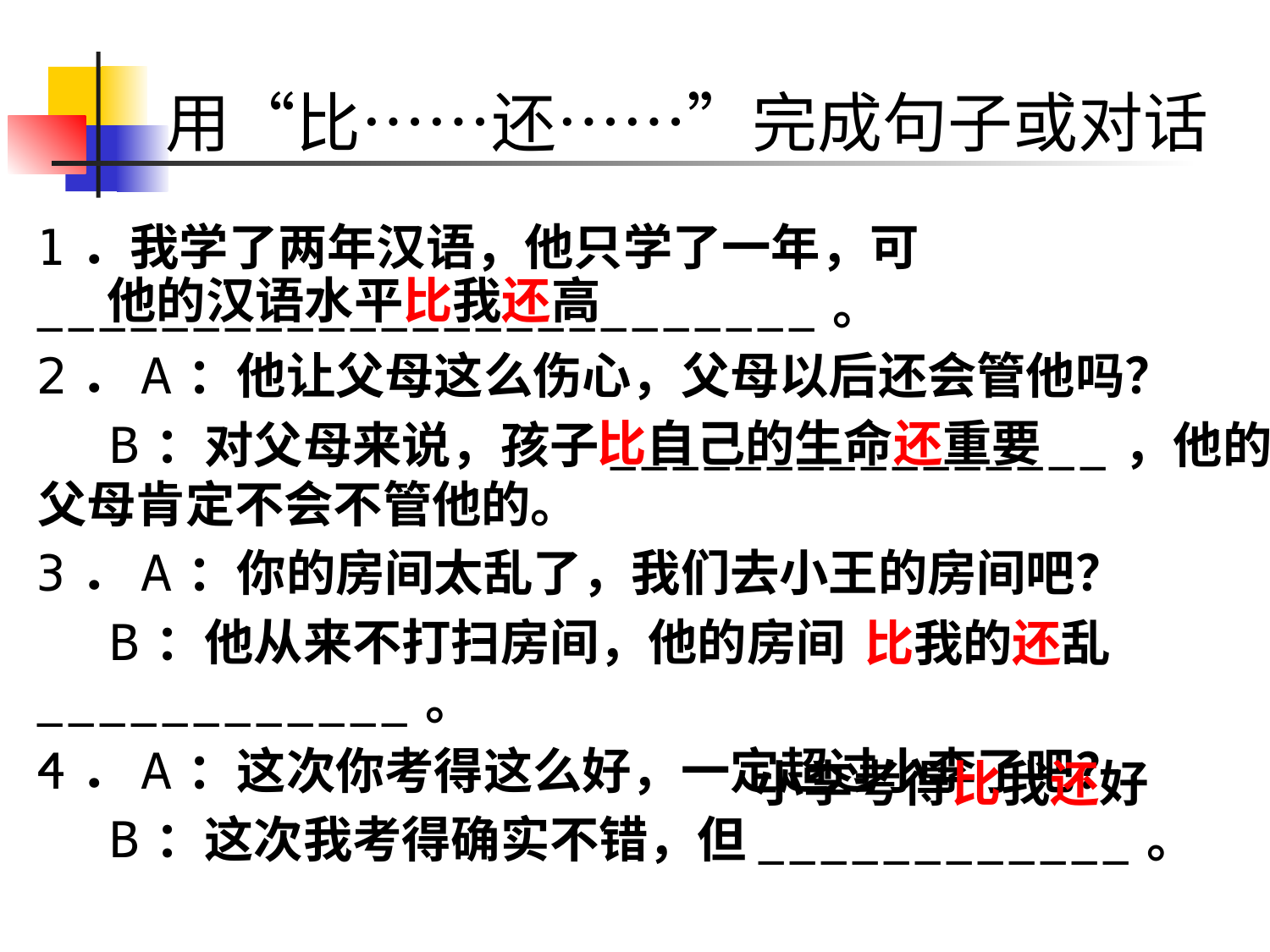

# 用“比……还……”完成句子或对话
1．我学了两年汉语，他只学了一年，可_________________________。
2．A：他让父母这么伤心，父母以后还会管他吗？
     B：对父母来说，孩子________________，他的父母肯定不会不管他的。
3．A：你的房间太乱了，我们去小王的房间吧？
     B：他从来不打扫房间，他的房间____________。
4．A：这次你考得这么好，一定超过小李了吧？
     B：这次我考得确实不错，但____________。

他的汉语水平比我还高
比自己的生命还重要
比我的还乱
小李考得比我还好